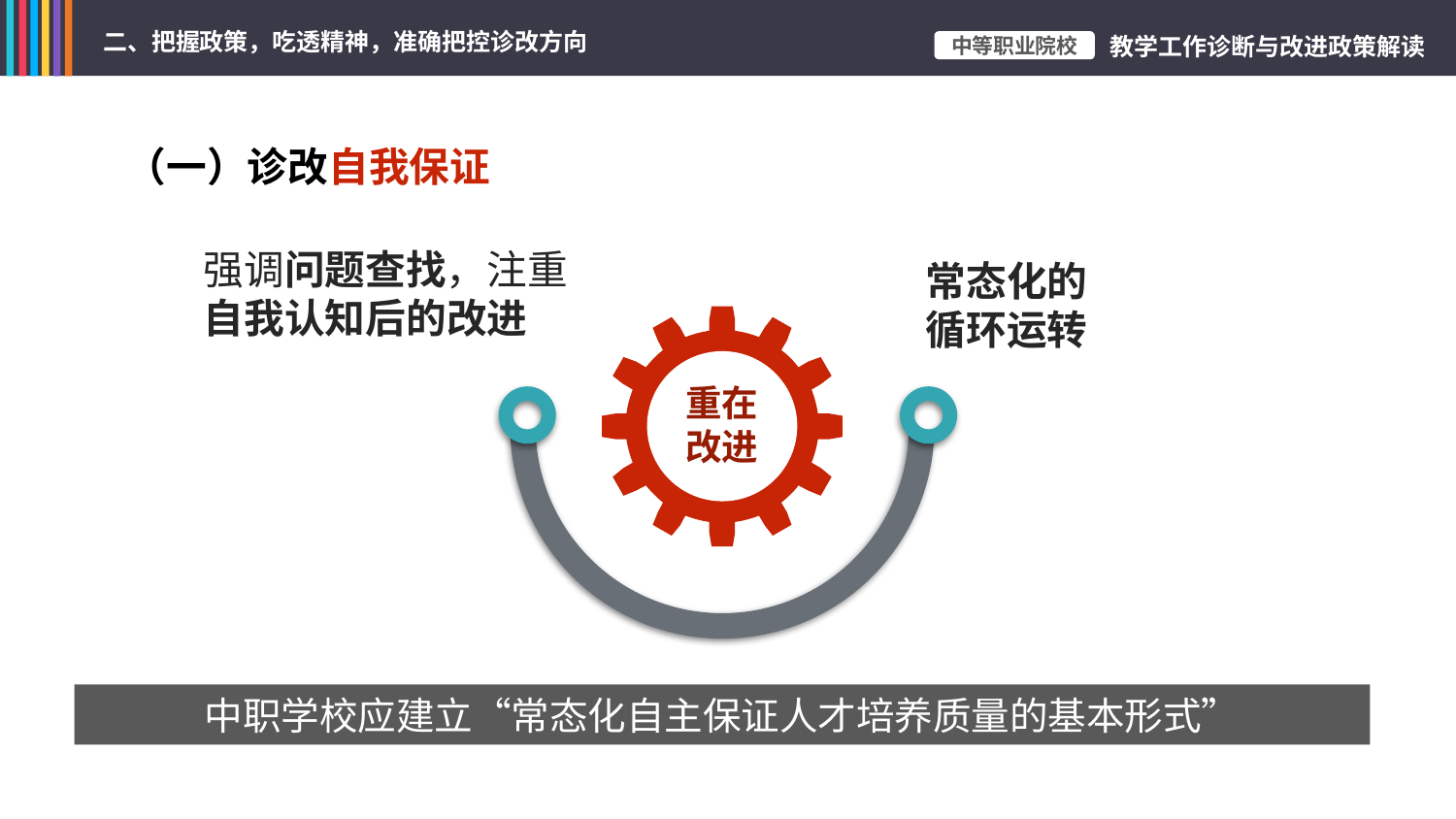

（一）诊改自我保证

强调问题查找，注重自我认知后的改进
常态化的
循环运转

重在改进

中职学校应建立“常态化自主保证人才培养质量的基本形式”